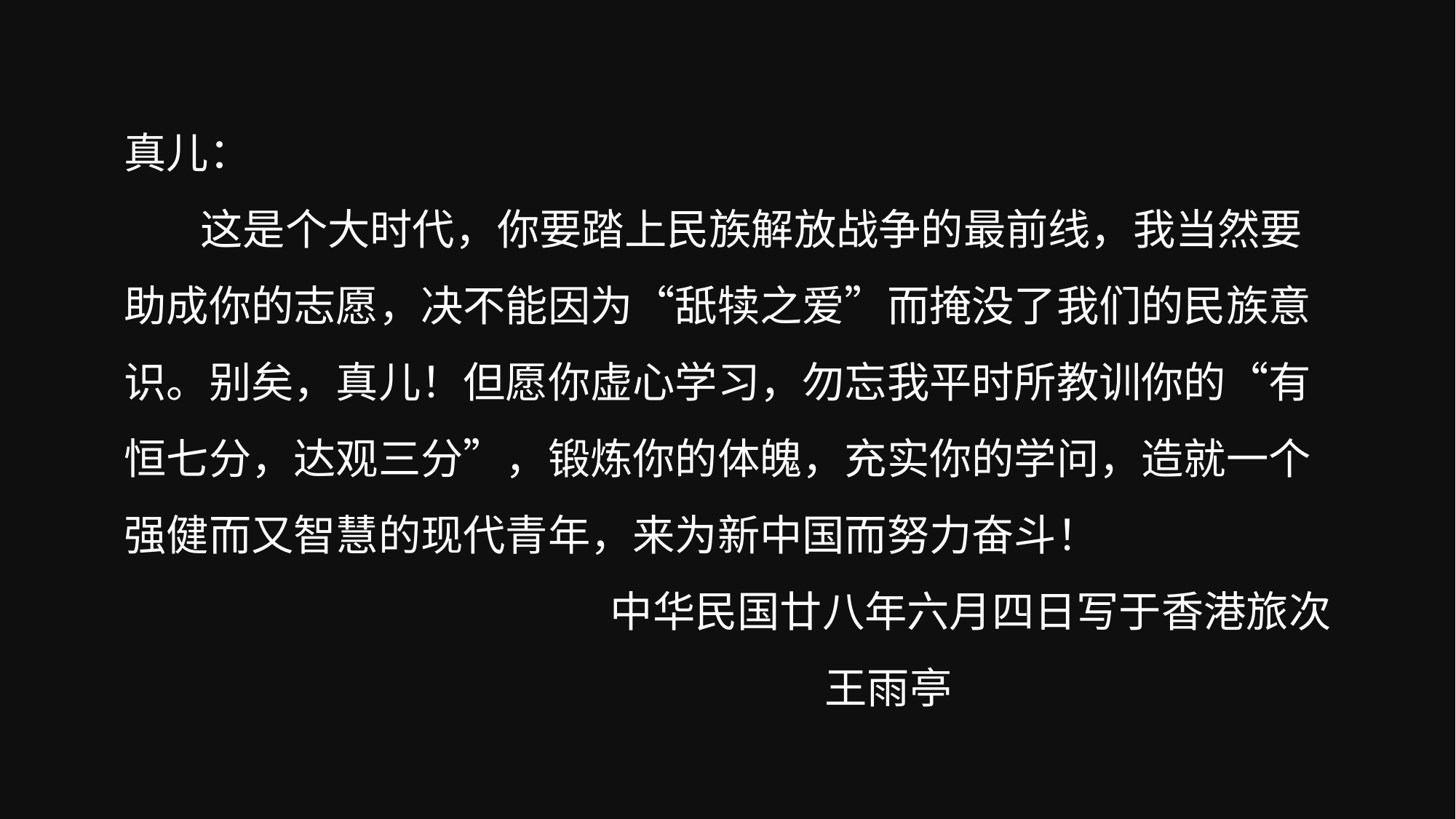

真儿：
       这是个大时代，你要踏上民族解放战争的最前线，我当然要助成你的志愿，决不能因为“舐犊之爱”而掩没了我们的民族意识。别矣，真儿！但愿你虚心学习，勿忘我平时所教训你的“有恒七分，达观三分”，锻炼你的体魄，充实你的学问，造就一个强健而又智慧的现代青年，来为新中国而努力奋斗！
中华民国廿八年六月四日写于香港旅次
                                                                         王雨亭